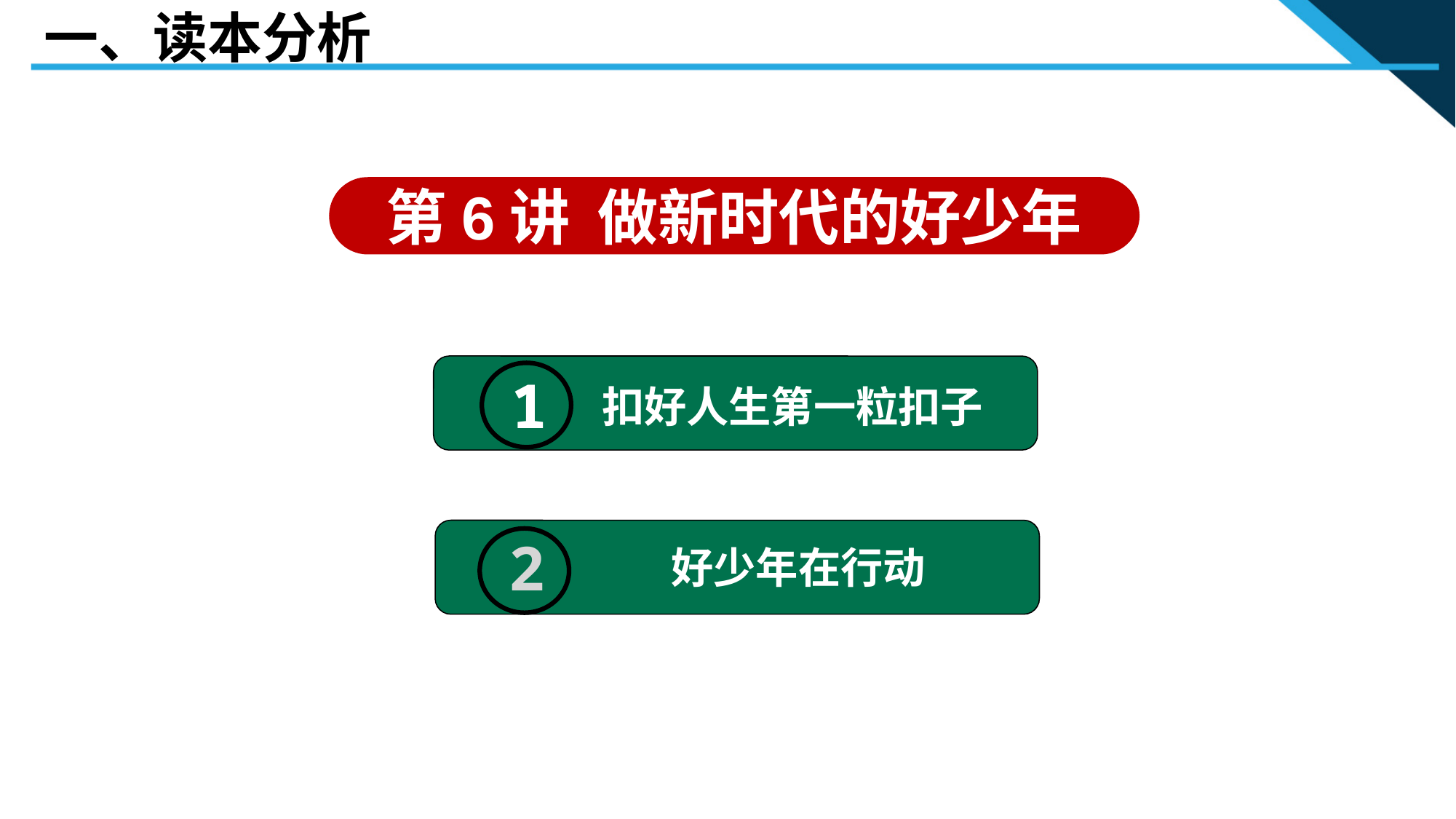

#
一、读本分析
第6讲  做新时代的好少年

1

扣好人生第一粒扣子

2

好少年在行动
好少年在行动